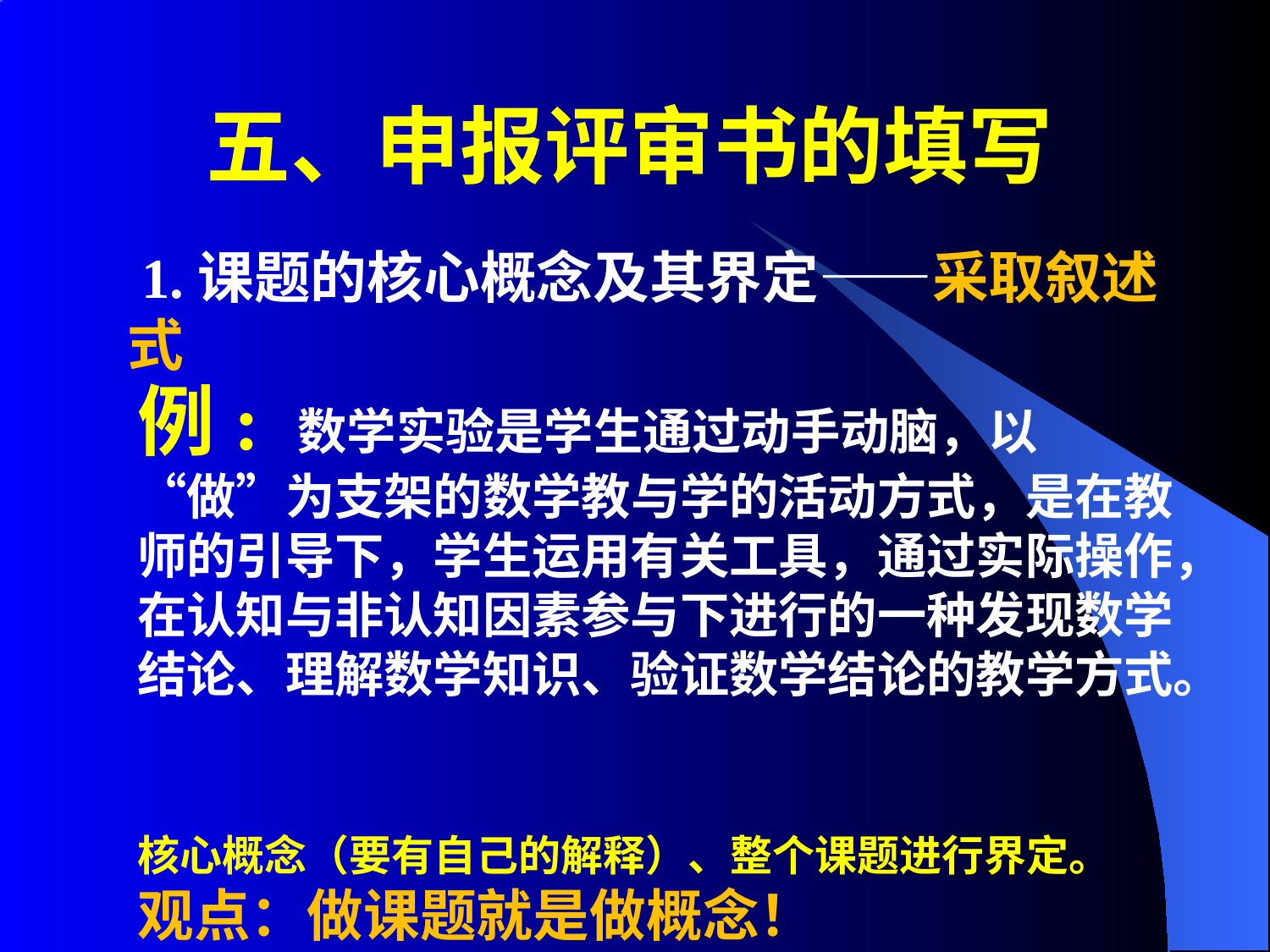

五、申报评审书的填写
 1.课题的核心概念及其界定——采取叙述式

例: 数学实验是学生通过动手动脑，以“做”为支架的数学教与学的活动方式，是在教师的引导下，学生运用有关工具，通过实际操作，在认知与非认知因素参与下进行的一种发现数学结论、理解数学知识、验证数学结论的教学方式。

核心概念（要有自己的解释）、整个课题进行界定。
观点：做课题就是做概念！